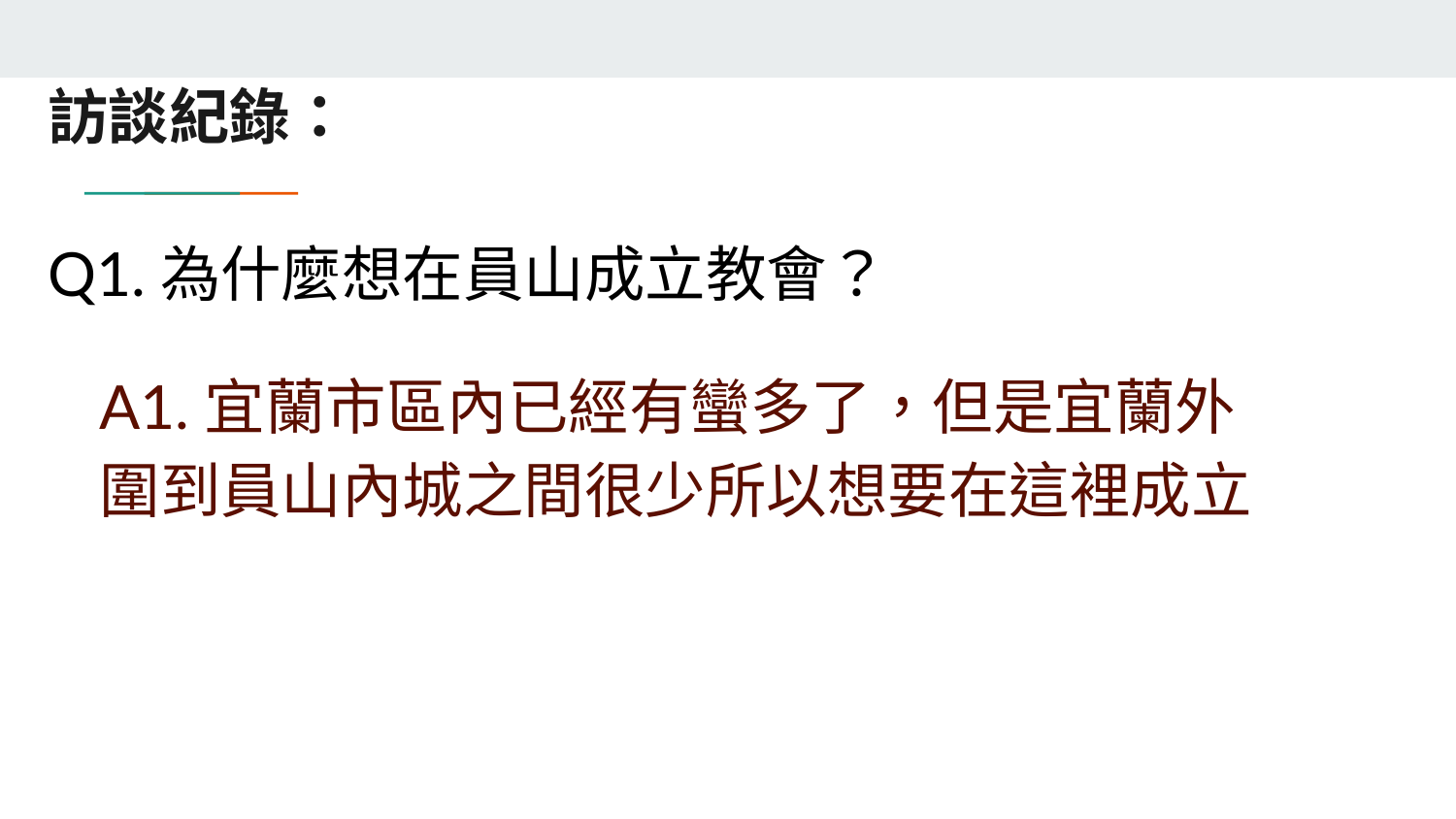

# 訪談紀錄：

Q1.為什麼想在員山成立教會？

A1.宜蘭市區內已經有蠻多了，但是宜蘭外圍到員山內城之間很少所以想要在這裡成立